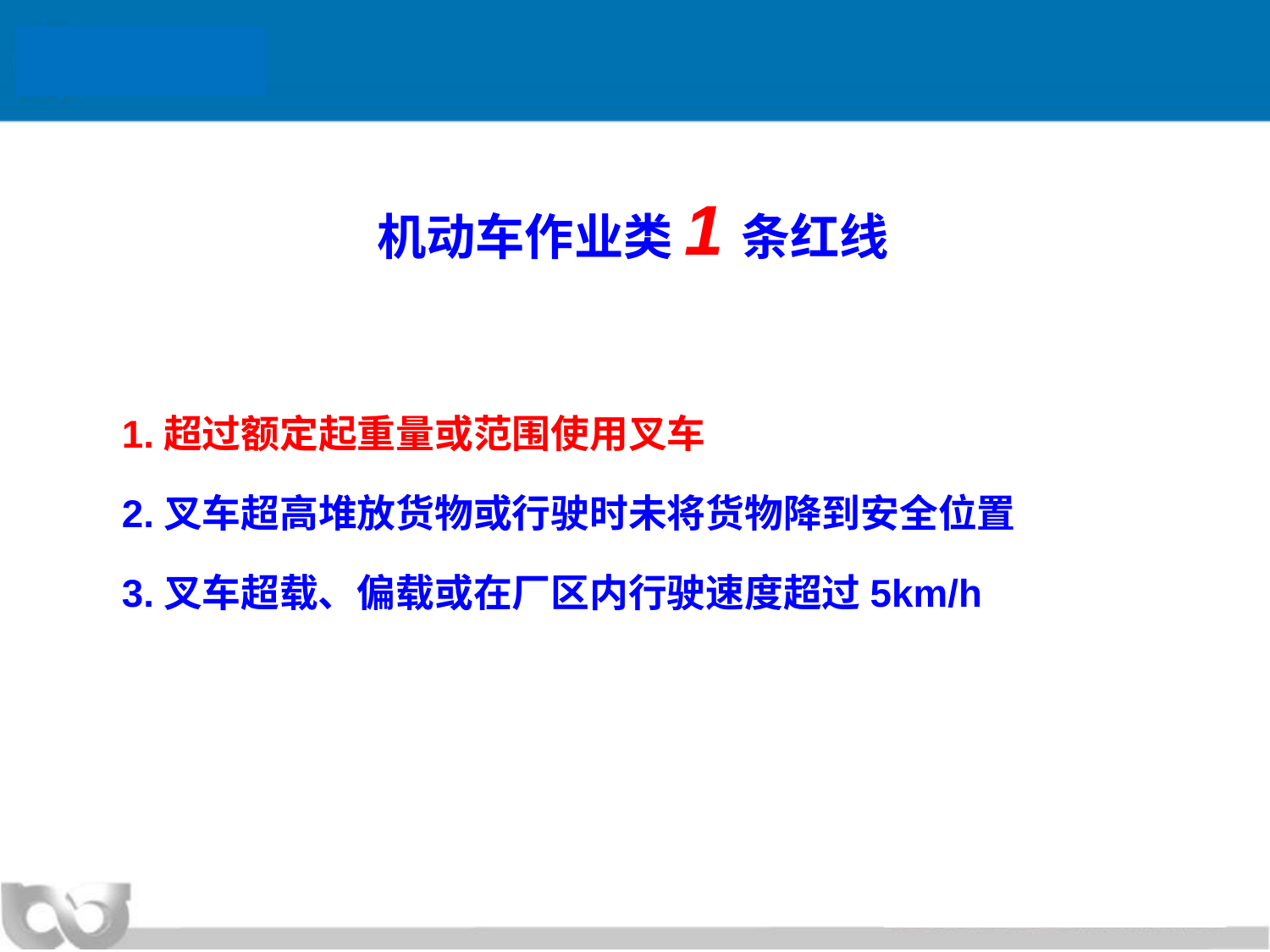

机动车作业类1条红线
# 1.超过额定起重量或范围使用叉车 2.叉车超高堆放货物或行驶时未将货物降到安全位置 3.叉车超载、偏载或在厂区内行驶速度超过5km/h